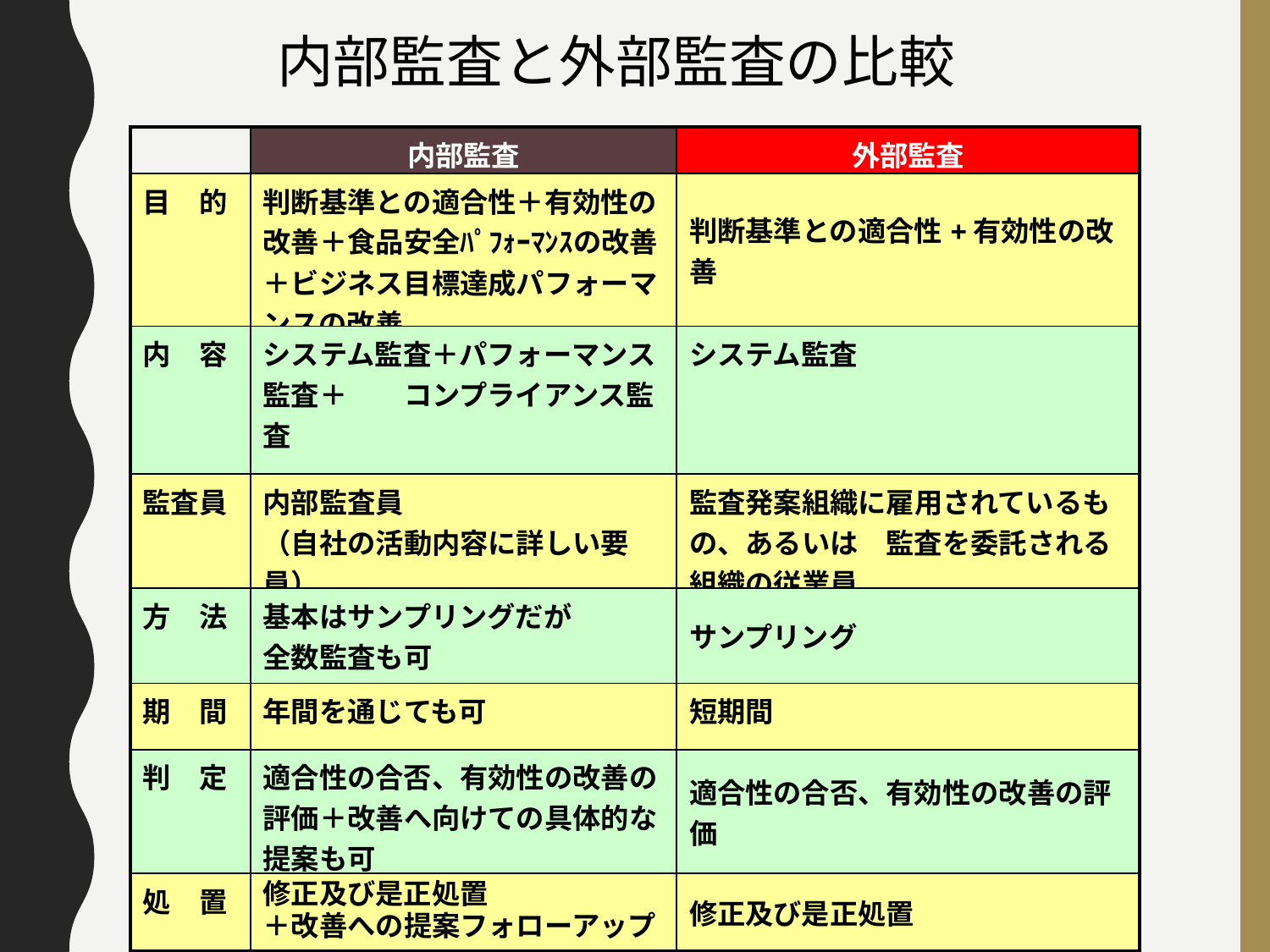

内部監査と外部監査の比較
|  | 内部監査 | 外部監査 |
| --- | --- | --- |
| 目　的 | 判断基準との適合性＋有効性の改善＋食品安全ﾊﾟﾌｫｰﾏﾝｽの改善＋ビジネス目標達成パフォーマンスの改善 | 判断基準との適合性+有効性の改善 |
| 内　容 | システム監査＋パフォーマンス監査＋　　コンプライアンス監査 | システム監査 |
| 監査員 | 内部監査員 （自社の活動内容に詳しい要員） | 監査発案組織に雇用されているもの、あるいは　監査を委託される組織の従業員 |
| 方　法 | 基本はサンプリングだが 全数監査も可 | サンプリング |
| 期　間 | 年間を通じても可 | 短期間 |
| 判　定 | 適合性の合否、有効性の改善の評価＋改善へ向けての具体的な提案も可 | 適合性の合否、有効性の改善の評価 |
| 処　置 | 修正及び是正処置 ＋改善への提案フォローアップ | 修正及び是正処置 |